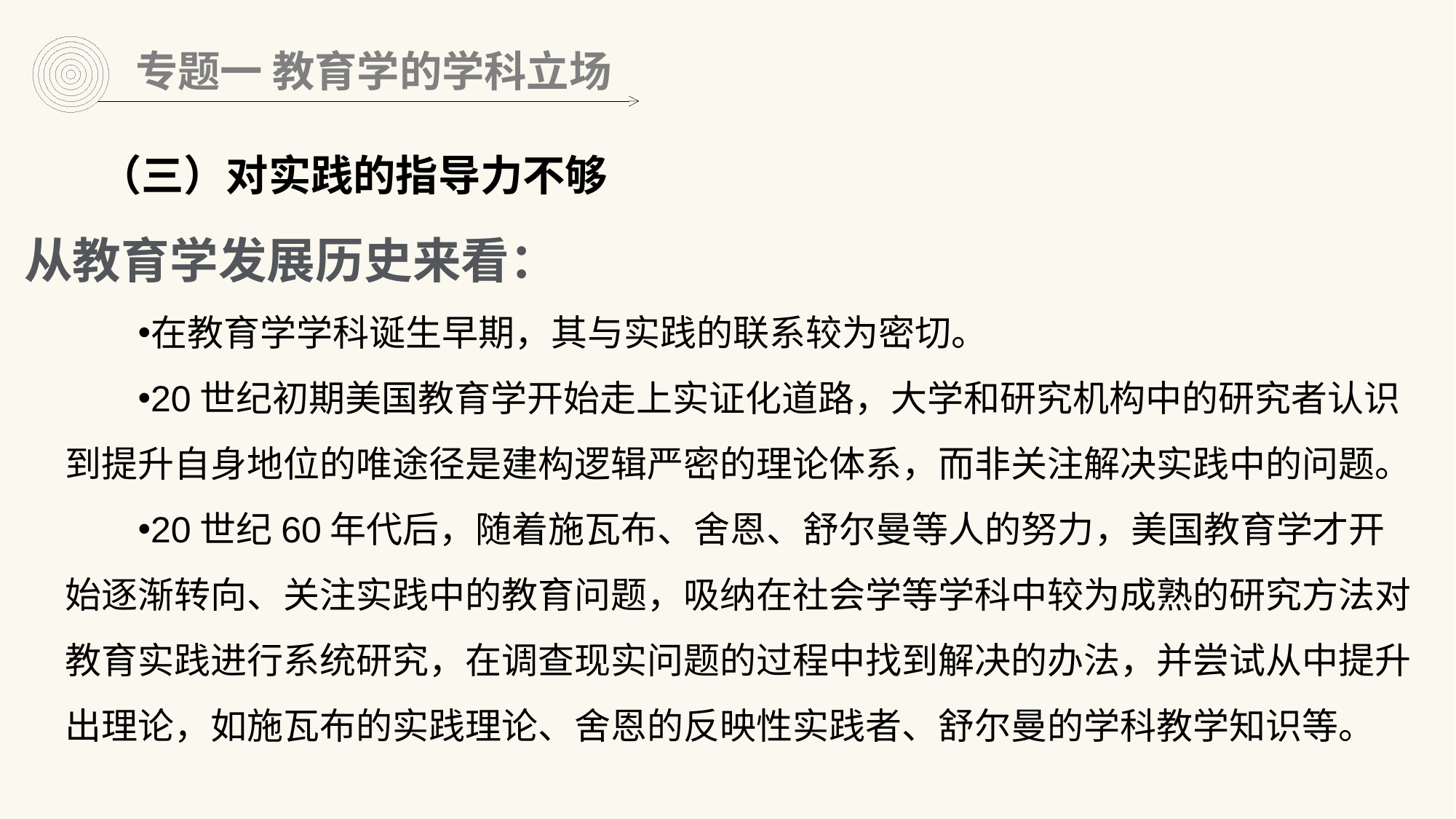

专题一 教育学的学科立场
（三）对实践的指导力不够
从教育学发展历史来看：
在教育学学科诞生早期，其与实践的联系较为密切。
20世纪初期美国教育学开始走上实证化道路，大学和研究机构中的研究者认识到提升自身地位的唯途径是建构逻辑严密的理论体系，而非关注解决实践中的问题。
20世纪60年代后，随着施瓦布、舍恩、舒尔曼等人的努力，美国教育学才开始逐渐转向、关注实践中的教育问题，吸纳在社会学等学科中较为成熟的研究方法对教育实践进行系统研究，在调查现实问题的过程中找到解决的办法，并尝试从中提升出理论，如施瓦布的实践理论、舍恩的反映性实践者、舒尔曼的学科教学知识等。